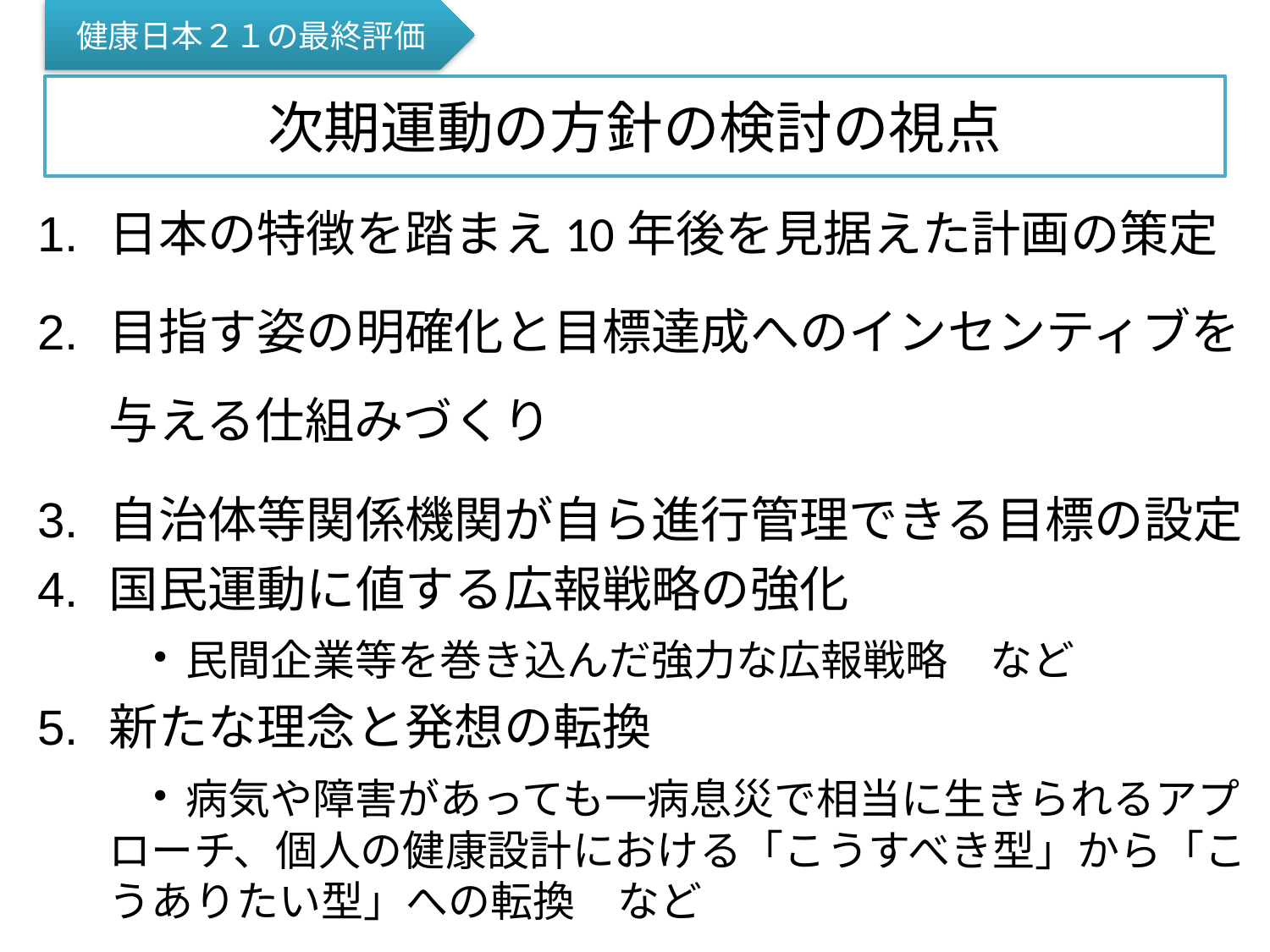

健康日本２１の最終評価
# 次期運動の方針の検討の視点
日本の特徴を踏まえ10年後を見据えた計画の策定
目指す姿の明確化と目標達成へのインセンティブを与える仕組みづくり
自治体等関係機関が自ら進行管理できる目標の設定
国民運動に値する広報戦略の強化
　　・民間企業等を巻き込んだ強力な広報戦略　など
新たな理念と発想の転換
　　・病気や障害があっても一病息災で相当に生きられるアプローチ、個人の健康設計における「こうすべき型」から「こうありたい型」への転換　など